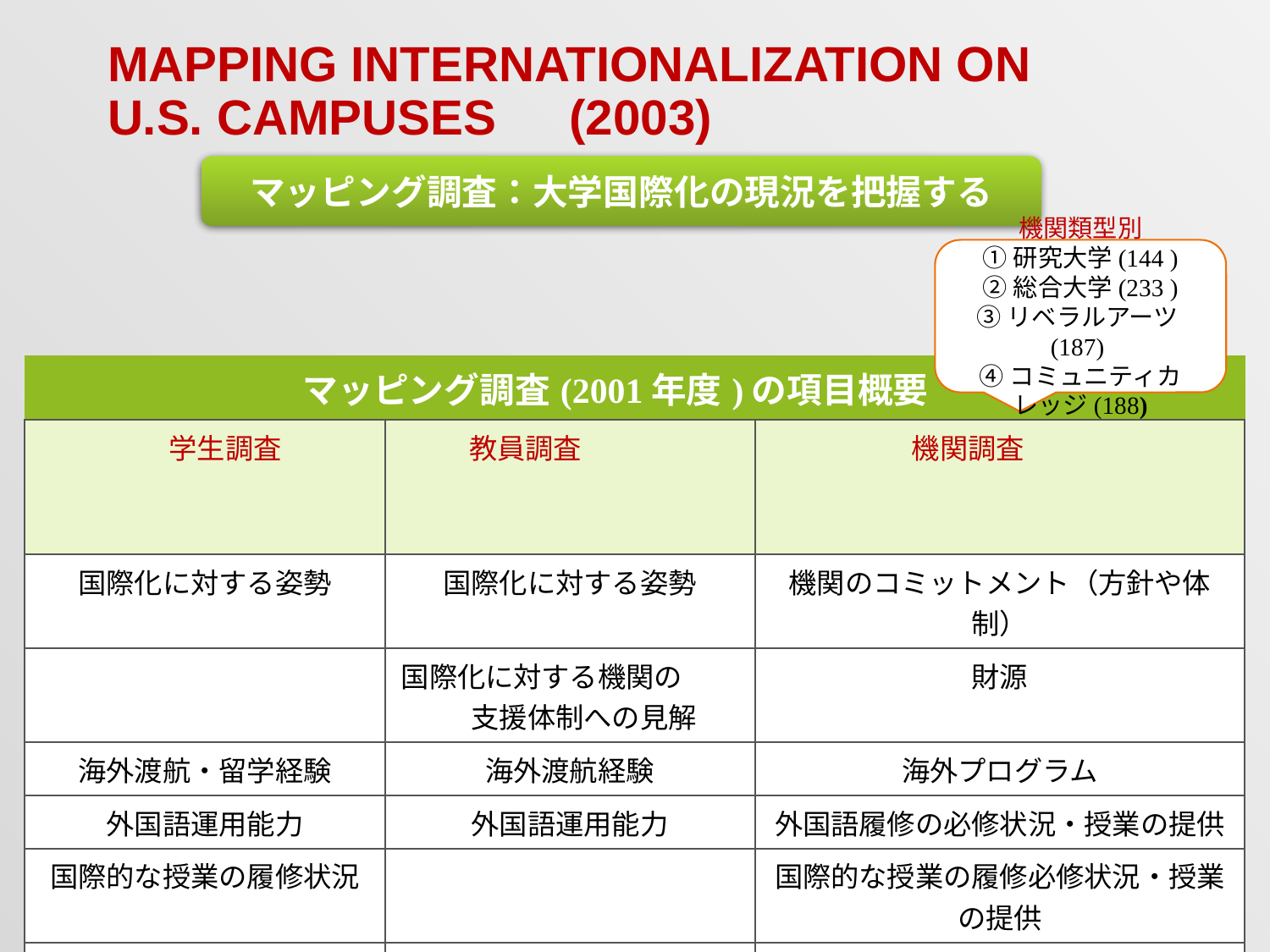

# Mapping Internationalization on U.S. campuses　(2003)
マッピング調査：大学国際化の現況を把握する

機関類型別
①研究大学(144 )
②総合大学(233 )
③リベラルアーツ(187)
④コミュニティカレッジ(188)

| マッピング調査(2001年度)の項目概要 |  |  |
| --- | --- | --- |
| 学生調査 | 教員調査 | 機関調査 |
| 国際化に対する姿勢 | 国際化に対する姿勢 | 機関のコミットメント（方針や体制） |
|  | 国際化に対する機関の　　　支援体制への見解 | 財源 |
| 海外渡航・留学経験 | 海外渡航経験 | 海外プログラム |
| 外国語運用能力 | 外国語運用能力 | 外国語履修の必修状況・授業の提供 |
| 国際的な授業の履修状況 |  | 国際的な授業の履修必修状況・授業の提供 |
| 学内における国際活動への　参加状況 | 学内における国際活動への　参加状況 | 国際的な課外活動 |
5